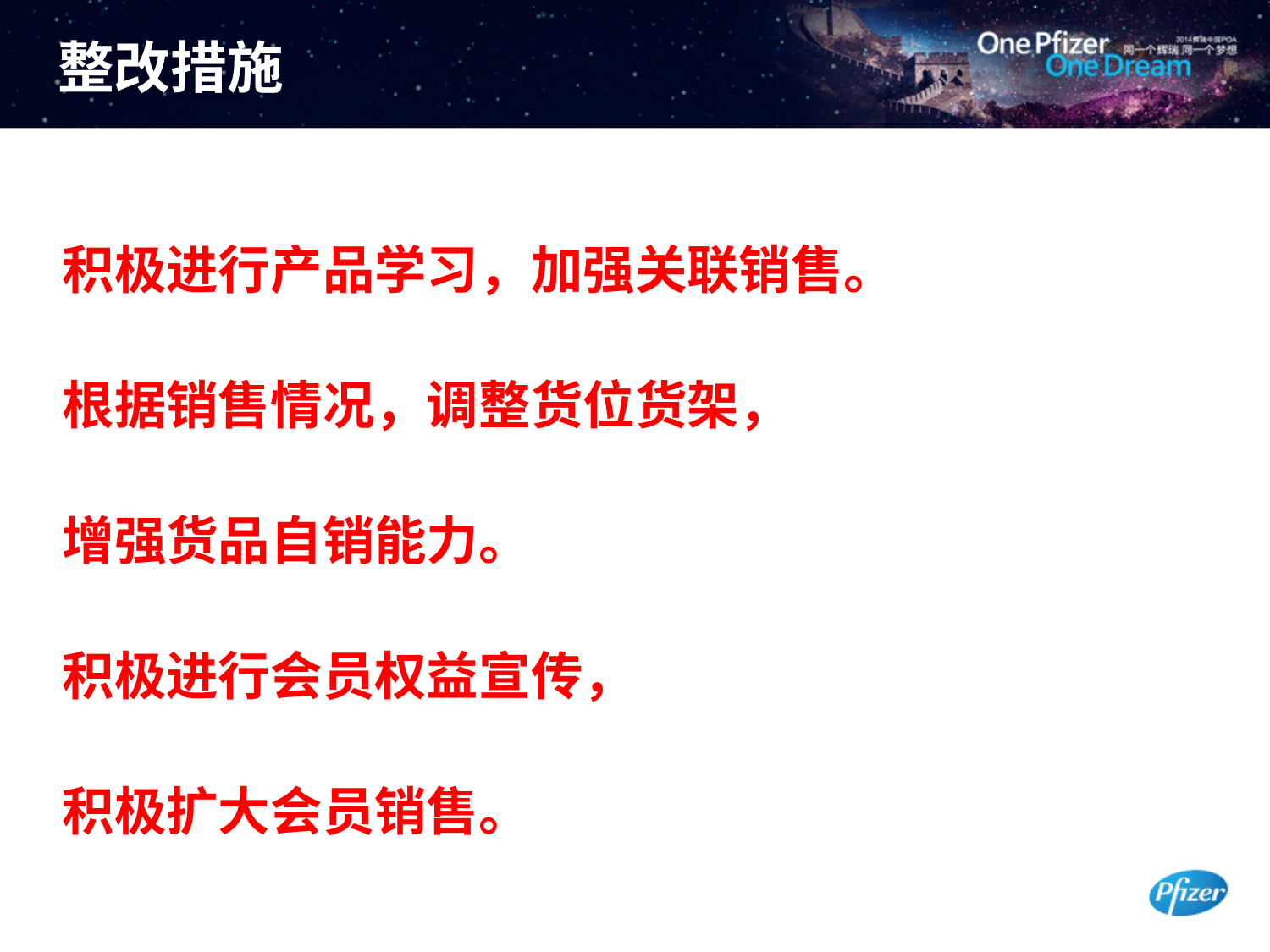

# 整改措施
积极进行产品学习，加强关联销售。
根据销售情况，调整货位货架，
增强货品自销能力。
积极进行会员权益宣传，
积极扩大会员销售。